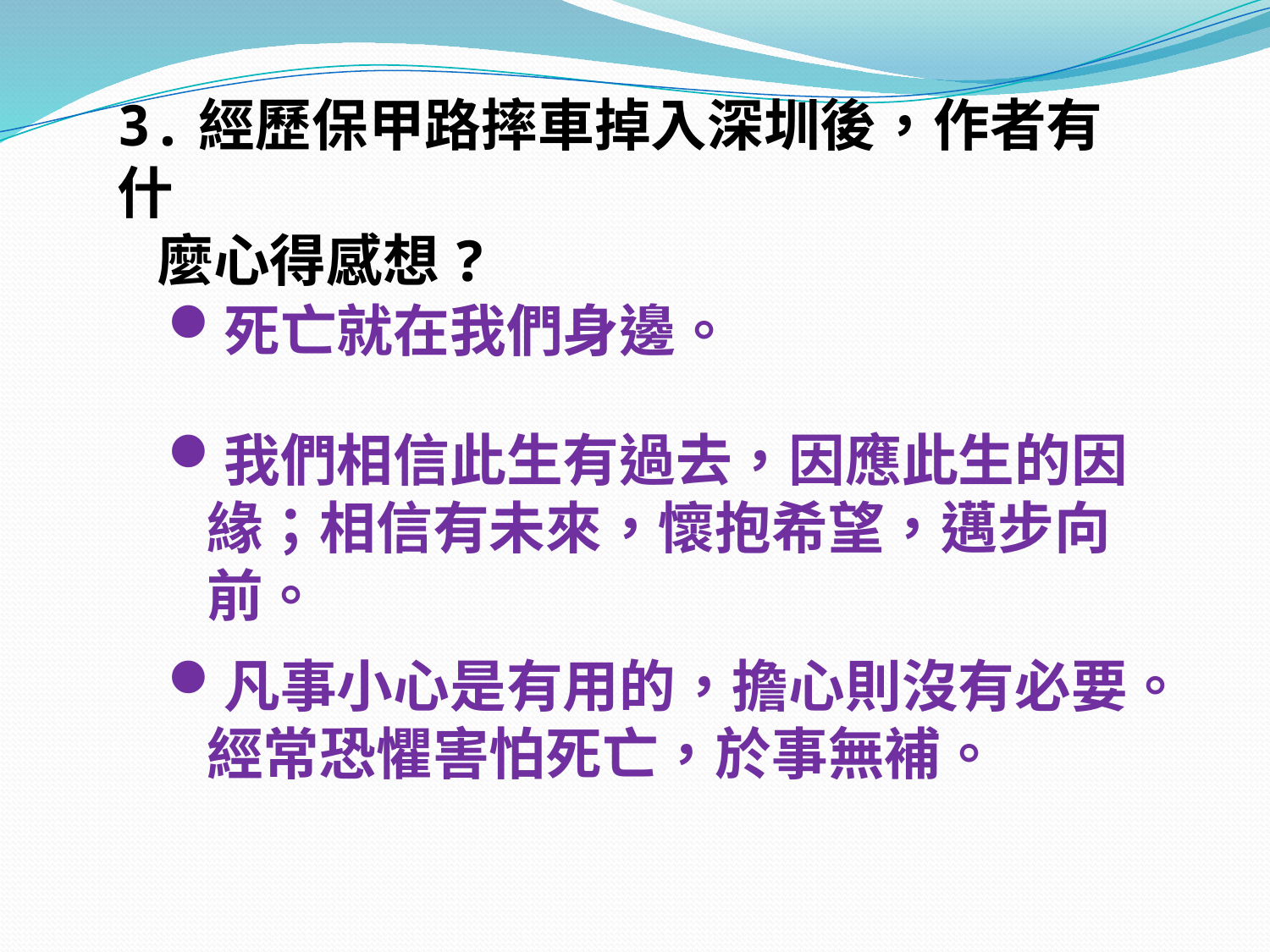

3.經歷保甲路摔車掉入深圳後，作者有什
  麼心得感想?
死亡就在我們身邊。

我們相信此生有過去，因應此生的因
  緣；相信有未來，懷抱希望，邁步向
  前。

凡事小心是有用的，擔心則沒有必要。
  經常恐懼害怕死亡，於事無補。